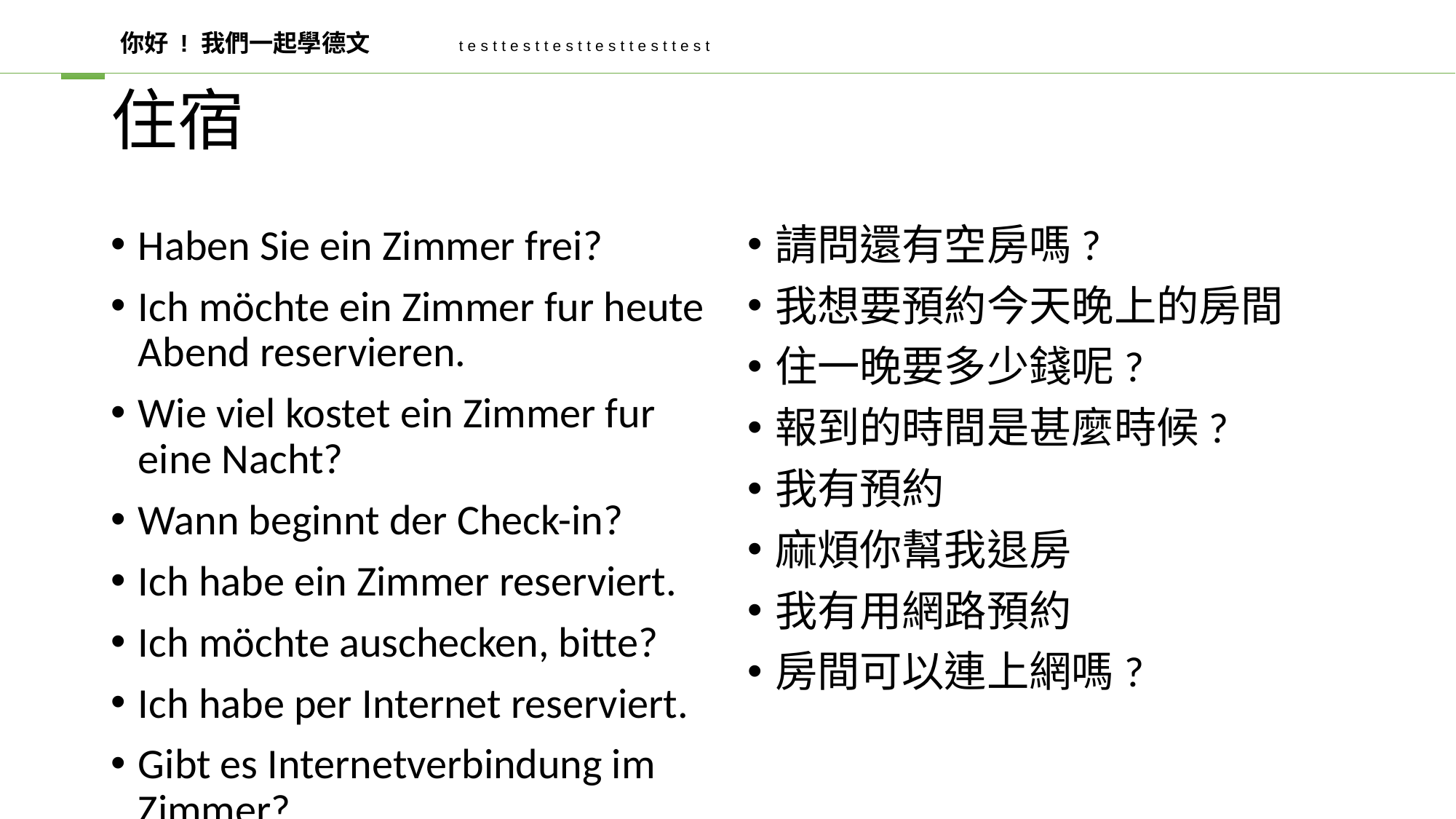

你好 ! 我們一起學德文
testtesttesttesttesttest

# 住宿
Haben Sie ein Zimmer frei?
Ich möchte ein Zimmer fur heute Abend reservieren.
Wie viel kostet ein Zimmer fur eine Nacht?
Wann beginnt der Check-in?
Ich habe ein Zimmer reserviert.
Ich möchte auschecken, bitte?
Ich habe per Internet reserviert.
Gibt es Internetverbindung im Zimmer?
請問還有空房嗎?
我想要預約今天晚上的房間
住一晚要多少錢呢?
報到的時間是甚麼時候?
我有預約
麻煩你幫我退房
我有用網路預約
房間可以連上網嗎?